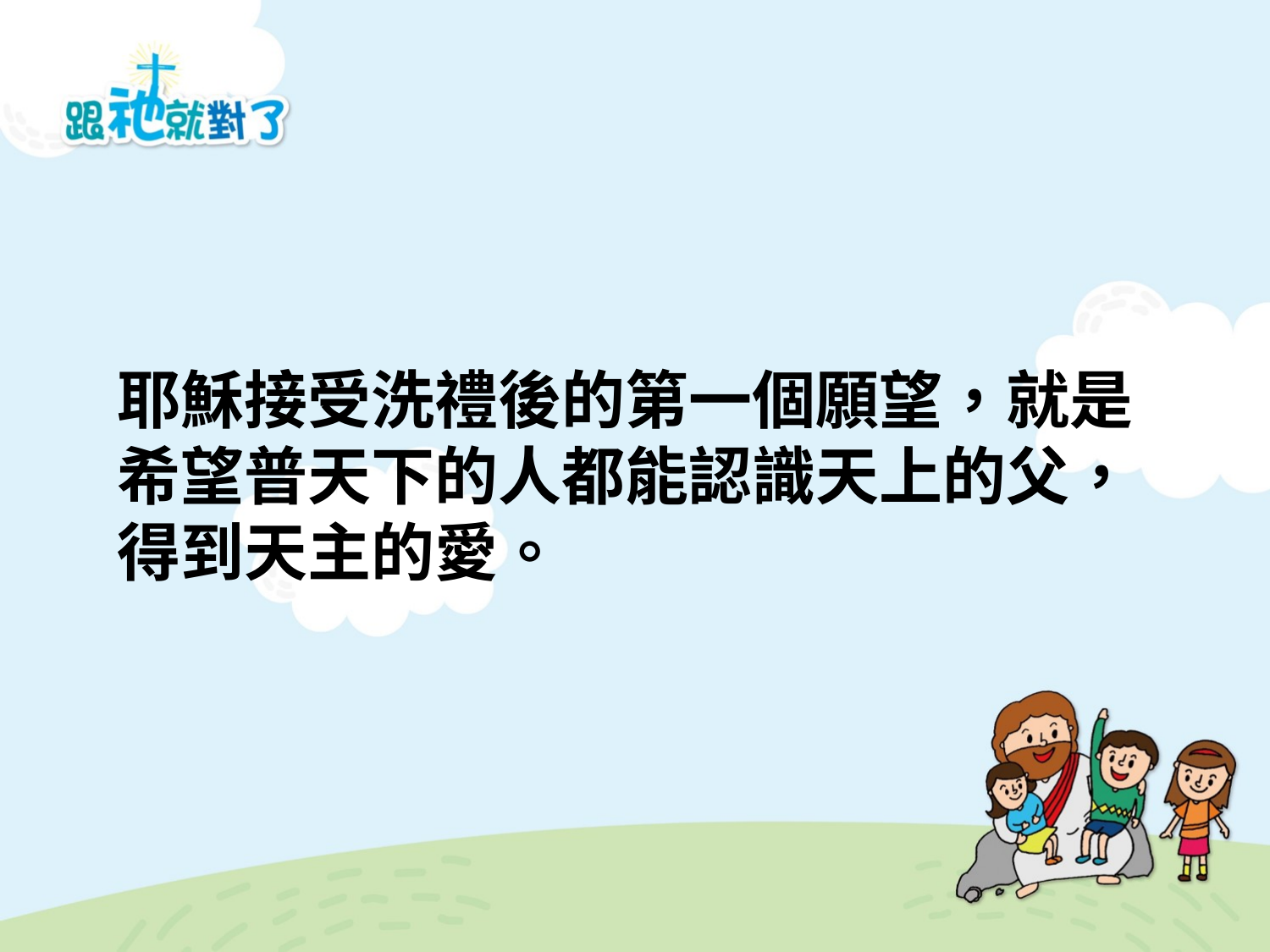

耶穌接受洗禮後的第一個願望，就是希望普天下的人都能認識天上的父，得到天主的愛。